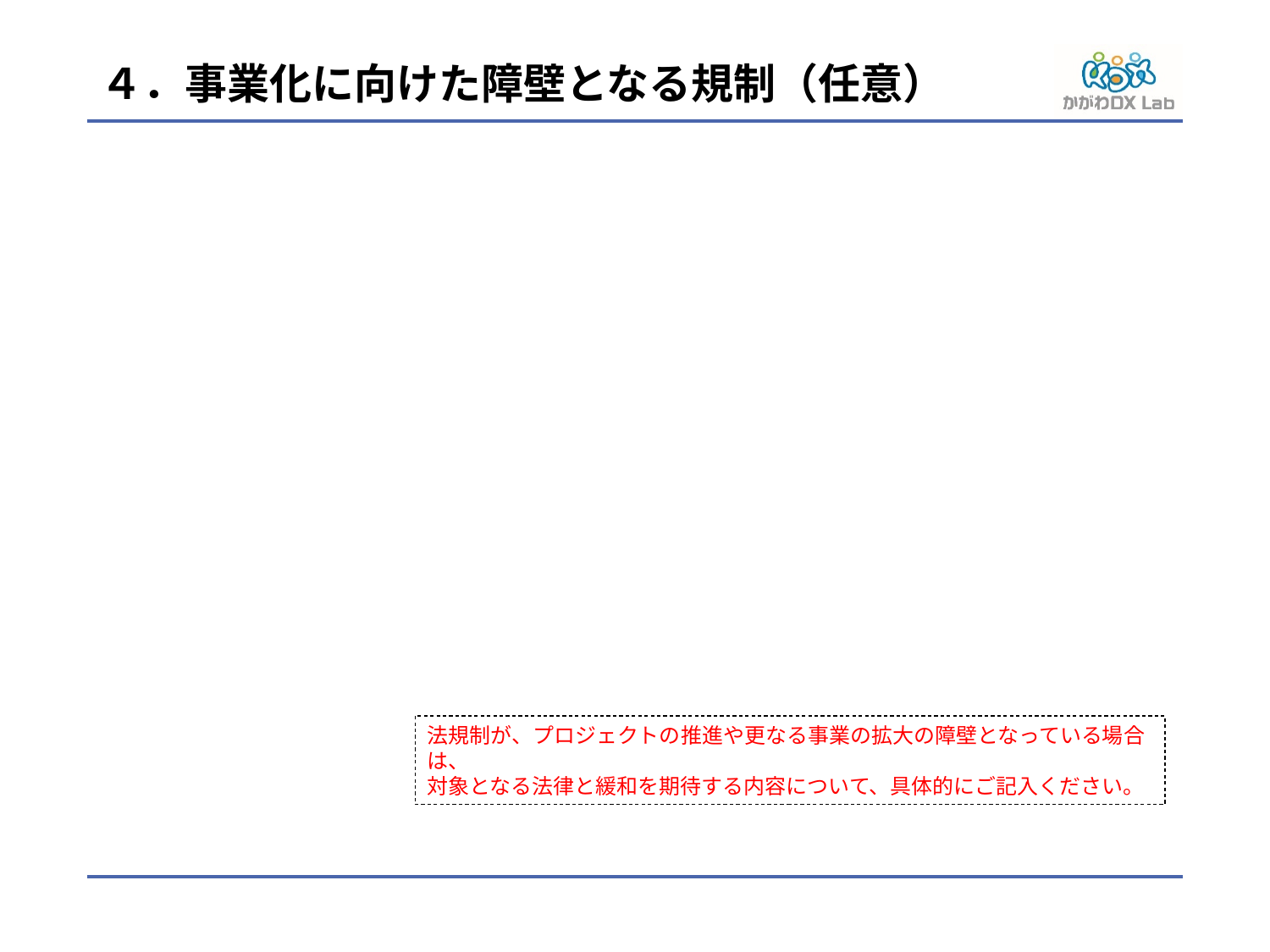

# ４．事業化に向けた障壁となる規制（任意）

法規制が、プロジェクトの推進や更なる事業の拡大の障壁となっている場合は、
対象となる法律と緩和を期待する内容について、具体的にご記入ください。